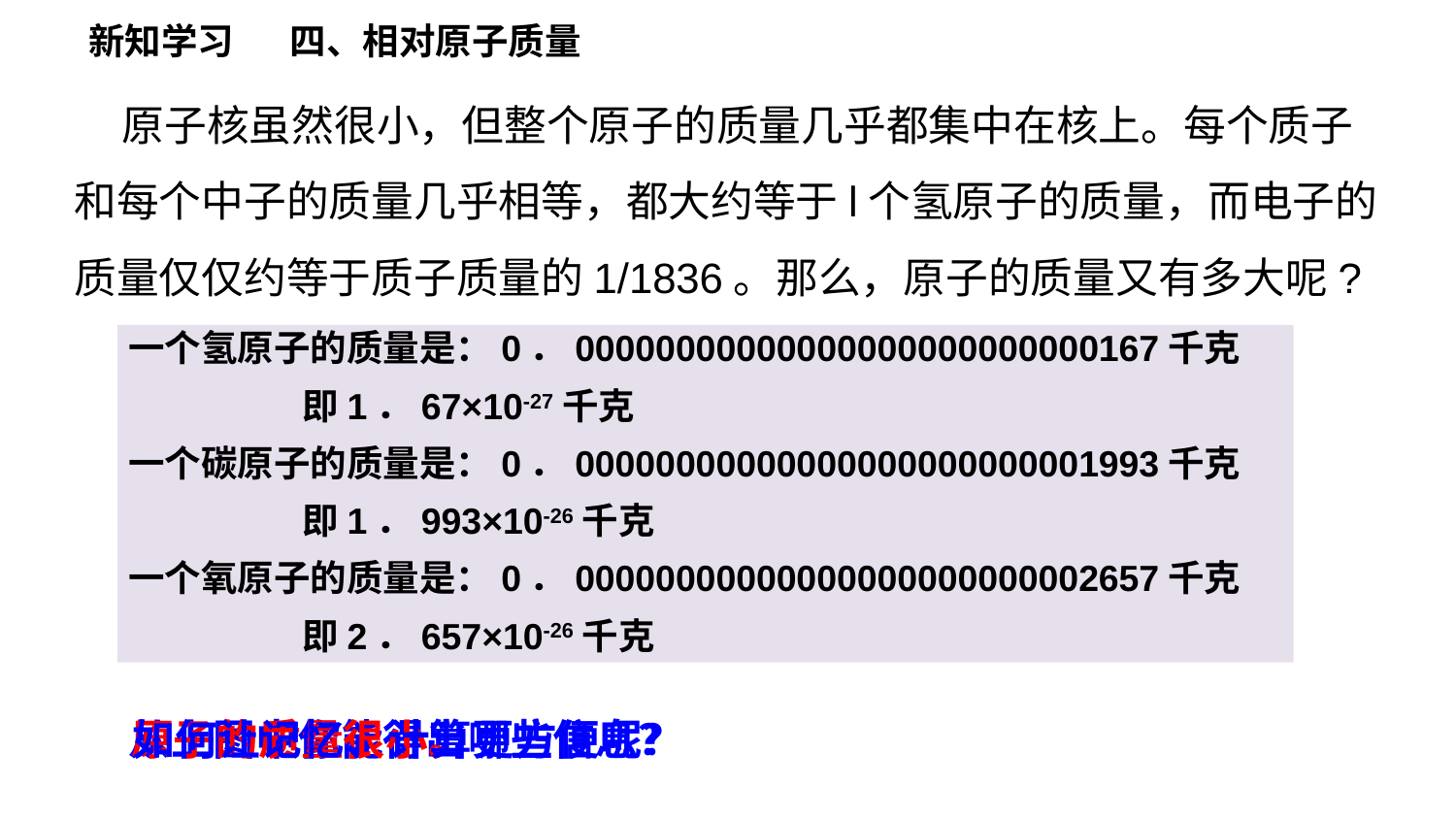

新知学习
四、相对原子质量
    原子核虽然很小，但整个原子的质量几乎都集中在核上。每个质子和每个中子的质量几乎相等，都大约等于l个氢原子的质量，而电子的质量仅仅约等于质子质量的1/1836。那么，原子的质量又有多大呢?
一个氢原子的质量是：0．00000000000000000000000000167千克
                    即1．67×10-27千克
一个碳原子的质量是：0．00000000000000000000000001993千克
                    即1．993×10-26千克
一个氧原子的质量是：0．00000000000000000000000002657千克
                    即2．657×10-26千克
原子的质量很小。
如何让记忆、计算更方便呢？
从上图中你能得出哪些信息？